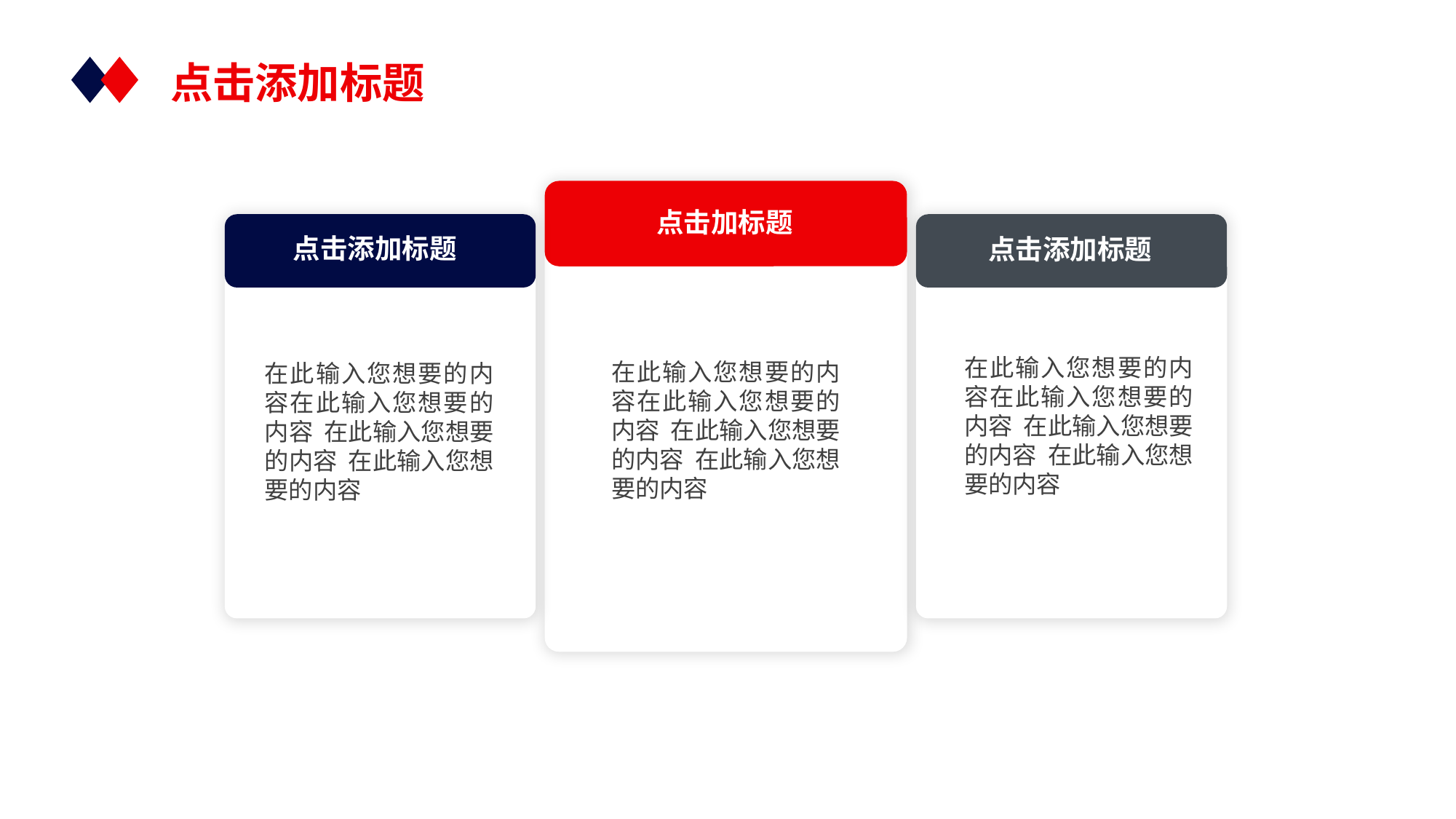

点击添加标题

点击加标题

点击添加标题
点击添加标题

在此输入您想要的内容在此输入您想要的内容  在此输入您想要的内容  在此输入您想要的内容

在此输入您想要的内容在此输入您想要的内容  在此输入您想要的内容  在此输入您想要的内容

在此输入您想要的内容在此输入您想要的内容  在此输入您想要的内容  在此输入您想要的内容